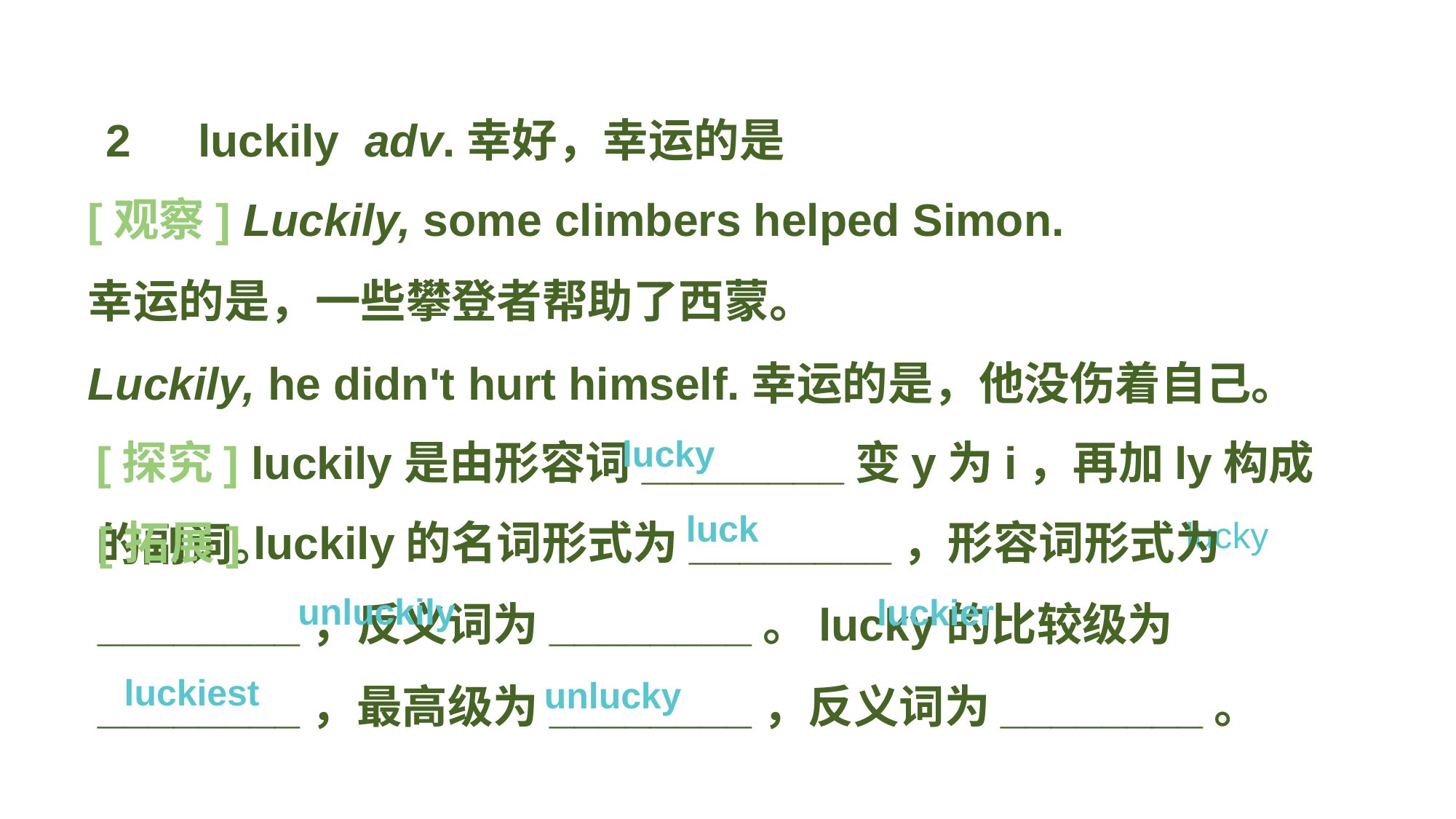

2　luckily  adv.幸好，幸运的是
[观察] Luckily, some climbers helped Simon.
幸运的是，一些攀登者帮助了西蒙。
Luckily, he didn't hurt himself.幸运的是，他没伤着自己。
[探究] luckily是由形容词________变y为i，再加­ly构成的副词。
lucky
[拓展] luckily的名词形式为________，形容词形式为________，反义词为________。lucky的比较级为________，最高级为________，反义词为________。
 luck
 lucky
unluckily
luckier
luckiest
unlucky